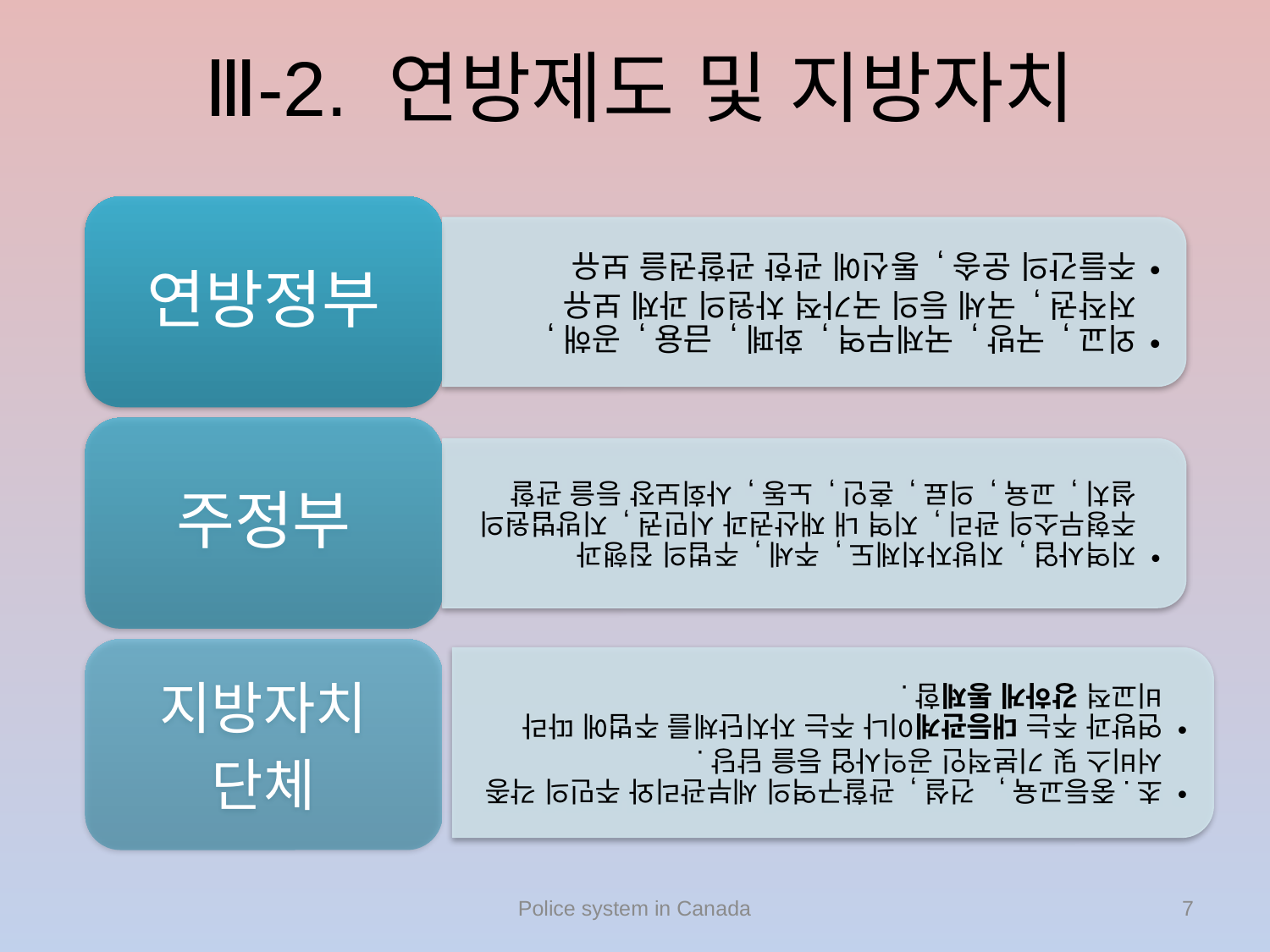

# Ⅲ-2. 연방제도 및 지방자치
외교, 국방, 국제무역, 화폐, 금융, 공해, 저작권, 국세 등의 국가적 차원의 과제 보유
주들간의 운송, 통신에 관한 관할권을 보유
연방정부
지역사업, 지방자치제도, 주세, 주법의 집행과 주형무소의 관리, 지역 내 재산권과 시민권, 지방법원의 설치, 교육, 의료, 혼인, 노동, 사회보장 등을 관할
주정부
초.중등교육,  건설, 관할구역의 세부관리와 주민의 각종 서비스 및 기본적인 공익사업 등을 담당.
연방과 주는 대등관계이나 주는 자치단체를 주법에 따라 비교적 강하게 통제함.
지방자치
단체
Police system in Canada
7